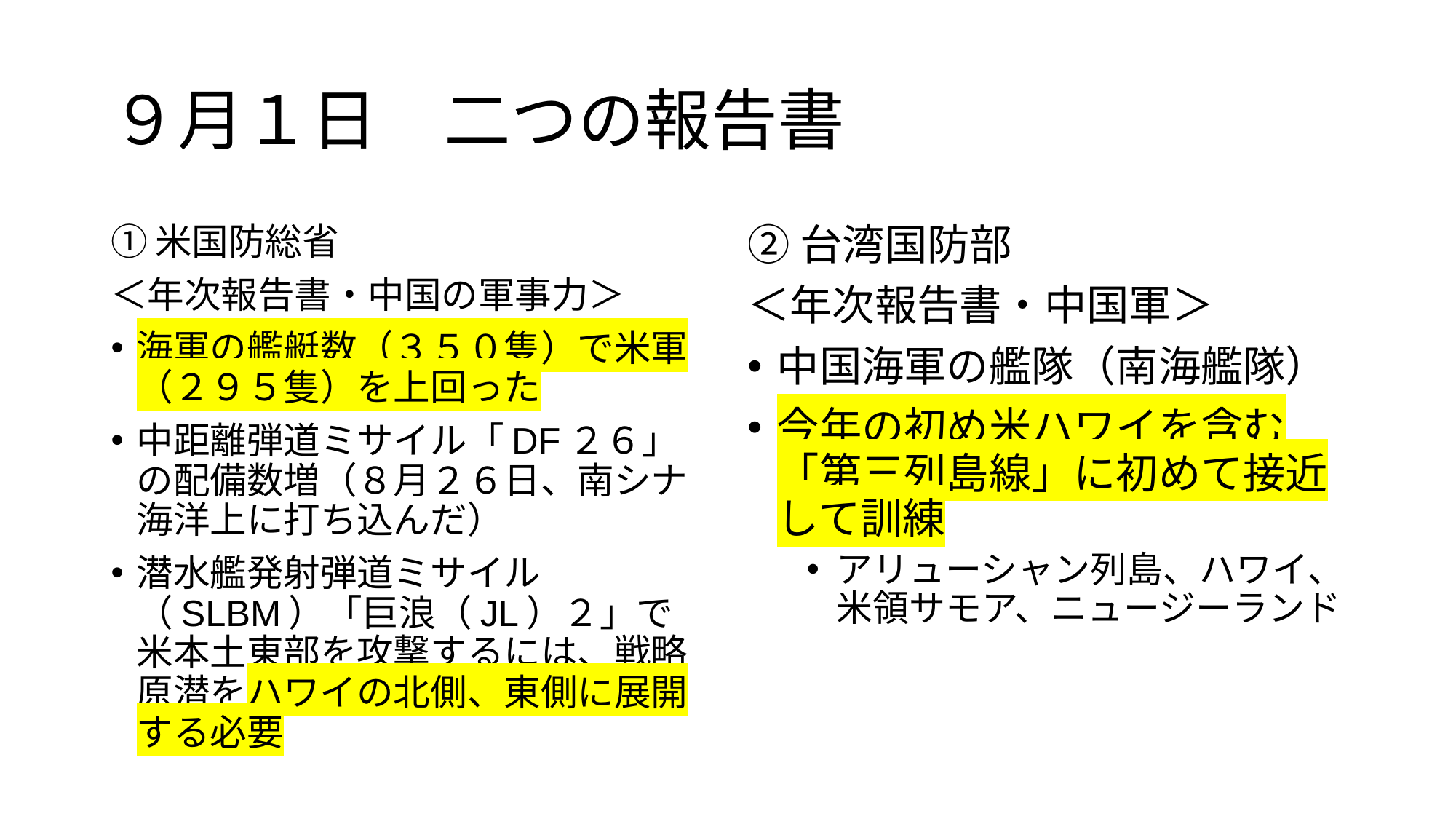

# ９月１日　二つの報告書
①米国防総省
＜年次報告書・中国の軍事力＞
海軍の艦艇数（３５０隻）で米軍（２９５隻）を上回った
中距離弾道ミサイル「DF２６」の配備数増（８月２６日、南シナ海洋上に打ち込んだ）
潜水艦発射弾道ミサイル（SLBM）「巨浪（JL）２」で米本土東部を攻撃するには、戦略原潜をハワイの北側、東側に展開する必要
②台湾国防部
＜年次報告書・中国軍＞
中国海軍の艦隊（南海艦隊）
今年の初め米ハワイを含む「第三列島線」に初めて接近して訓練
アリューシャン列島、ハワイ、米領サモア、ニュージーランド